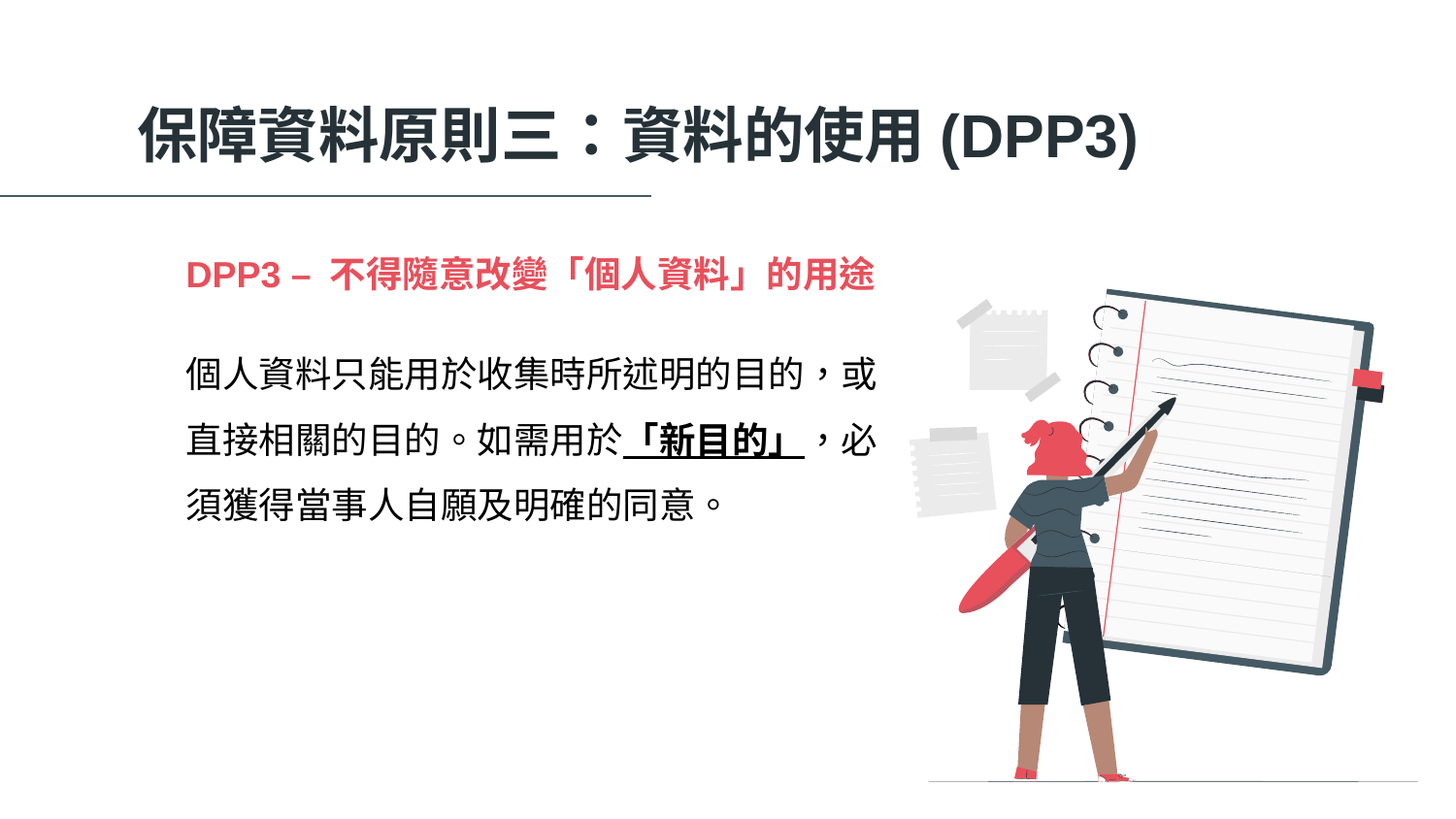

保障資料原則三：資料的使用(DPP3)
# DPP3 – 不得隨意改變「個人資料」的用途

個人資料只能用於收集時所述明的目的，或直接相關的目的。如需用於「新目的」，必須獲得當事人自願及明確的同意。